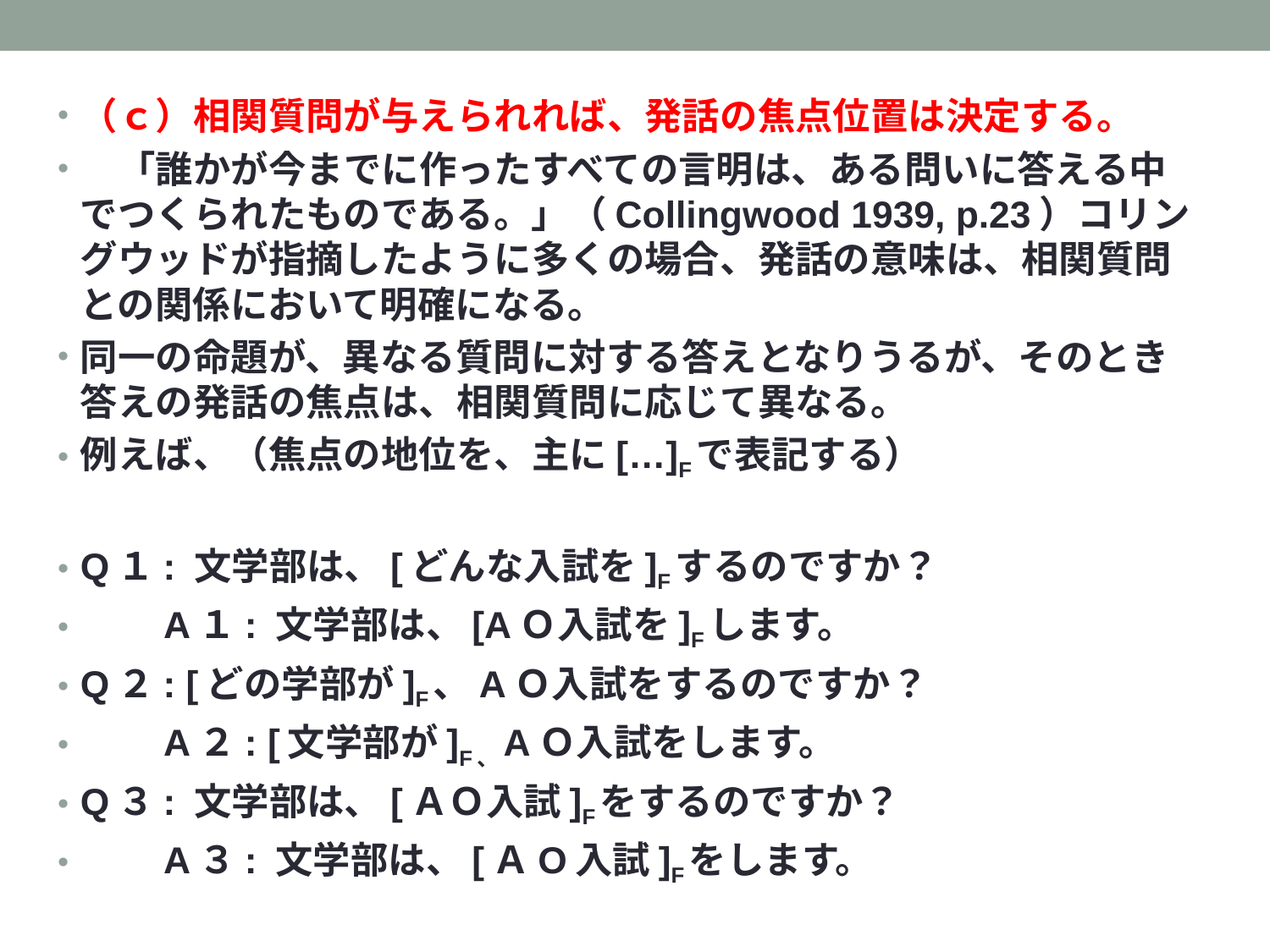

（ｃ）相関質問が与えられれば、発話の焦点位置は決定する。
　「誰かが今までに作ったすべての言明は、ある問いに答える中でつくられたものである。」（Collingwood 1939, p.23）コリングウッドが指摘したように多くの場合、発話の意味は、相関質問との関係において明確になる。
同一の命題が、異なる質問に対する答えとなりうるが、そのとき答えの発話の焦点は、相関質問に応じて異なる。
例えば、（焦点の地位を、主に[…]Fで表記する）

Q１: 文学部は、[どんな入試を]Fするのですか？
　　A１: 文学部は、[AＯ入試を]Fします。
Q２: [どの学部が]F、AＯ入試をするのですか？
　　A２: [文学部が]F、AＯ入試をします。
Q３: 文学部は、[ＡＯ入試]Fをするのですか？
　　A３: 文学部は、[ＡO入試]Fをします。